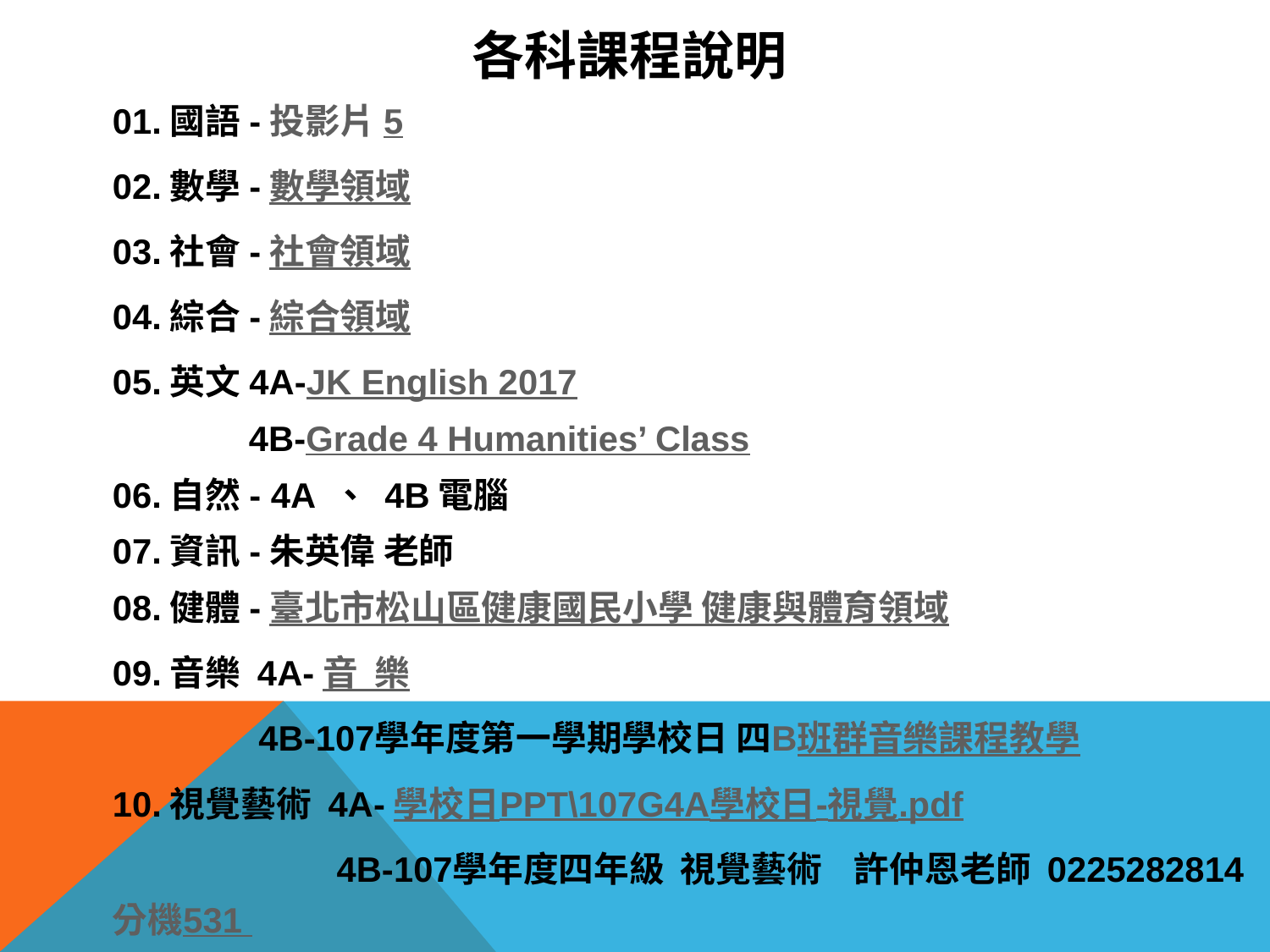

# 各科課程說明
01.國語-投影片 5
02.數學-數學領域
03.社會-社會領域
04.綜合-綜合領域
05.英文4A-JK English 2017
              4B-Grade 4 Humanities’ Class
06.自然- 4A 、 4B電腦
07.資訊-朱英偉 老師
08.健體-臺北市松山區健康國民小學 健康與體育領域
09.音樂 4A-音  樂
               4B-107學年度第一學期學校日 四B班群音樂課程教學
10.視覺藝術 4A-學校日PPT\107G4A學校日-視覺.pdf
                       4B-107學年度四年級  視覺藝術    許仲恩老師  0225282814分機531